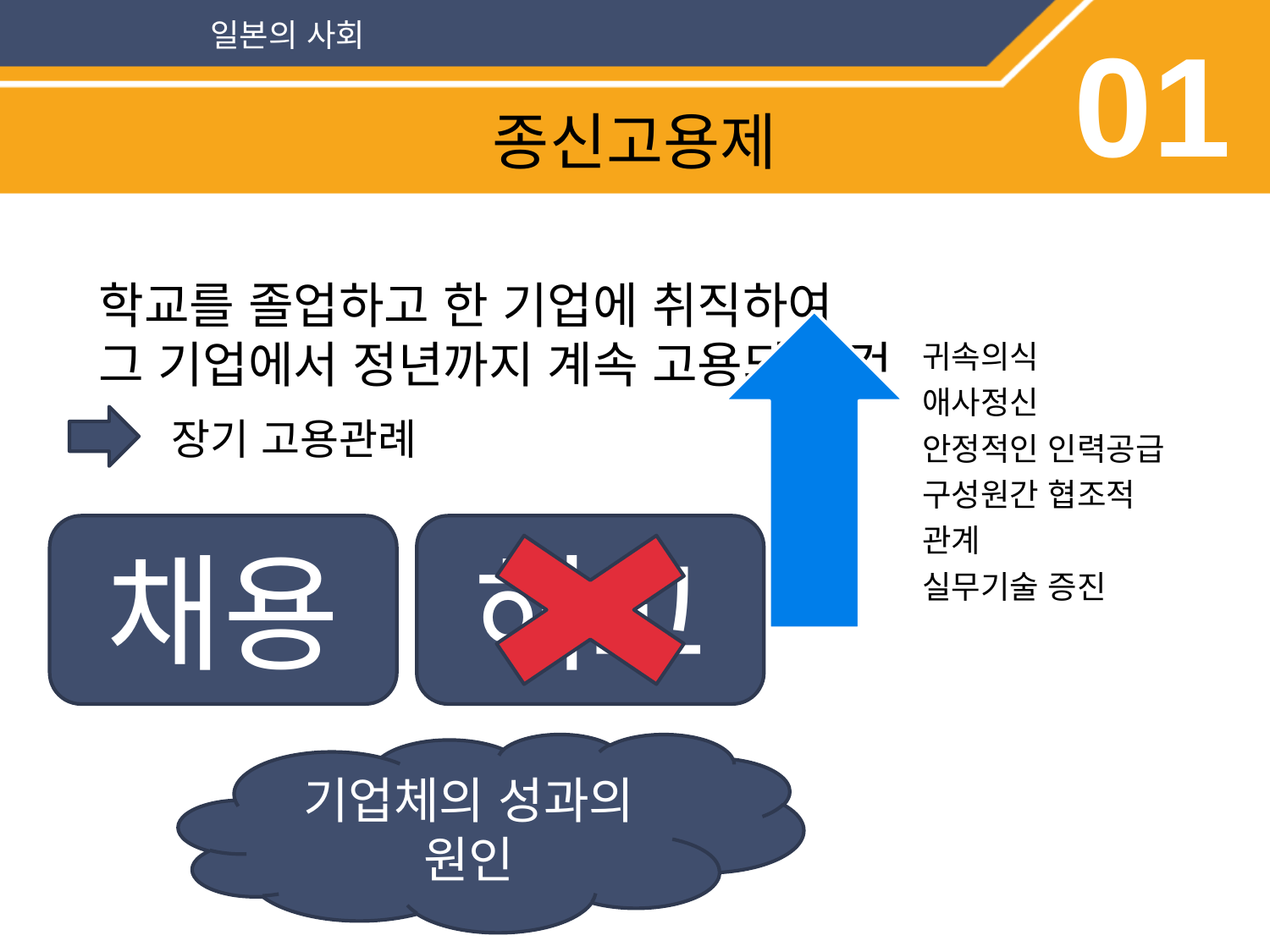

일본의 사회
01
종신고용제
학교를 졸업하고 한 기업에 취직하여
그 기업에서 정년까지 계속 고용되는 것

장기 고용관례
귀속의식
애사정신
안정적인 인력공급
구성원간 협조적 관계
실무기술 증진

채용
해고
기업체의 성과의 원인